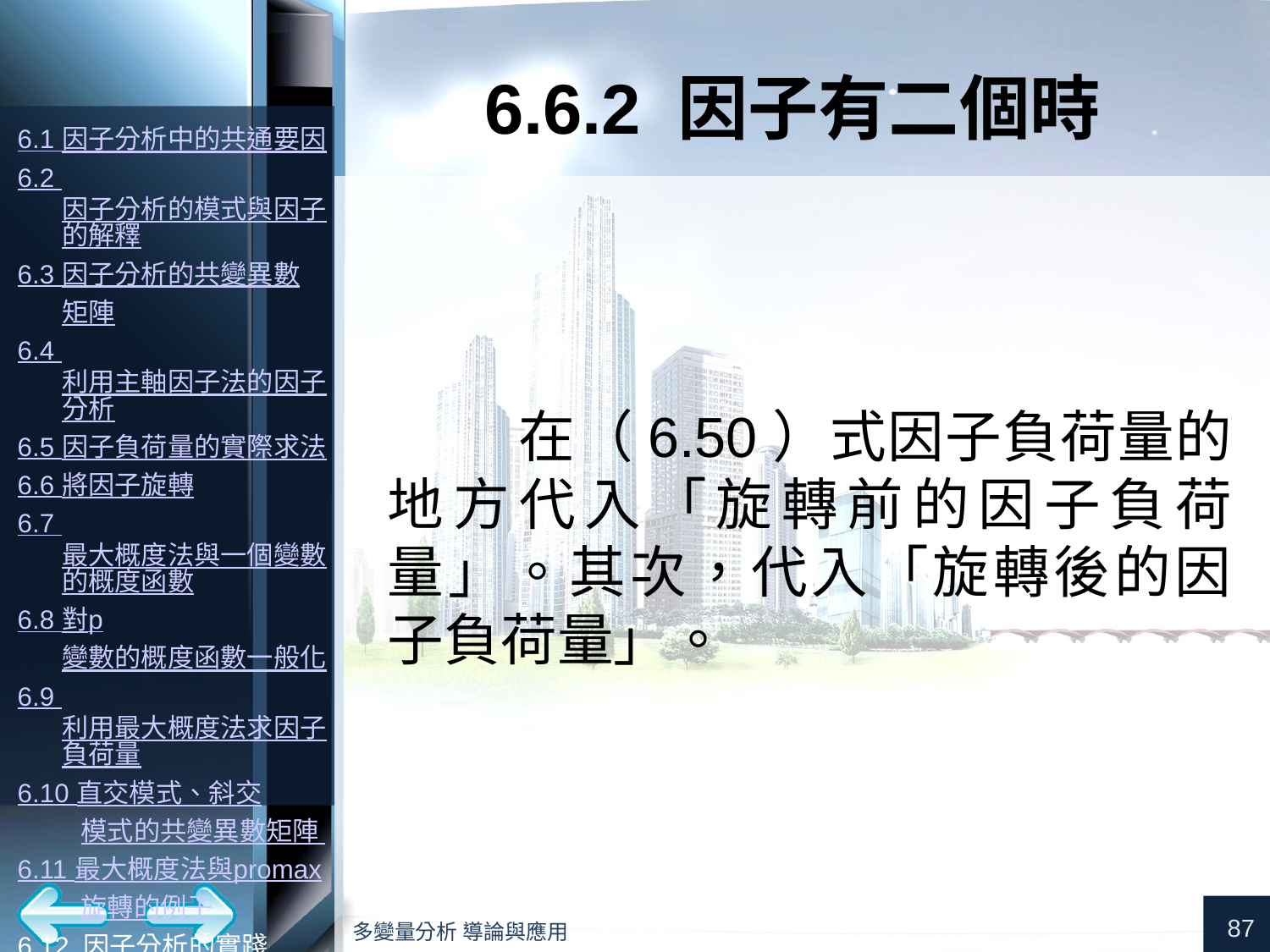

# 6.6.2 因子有二個時
在（6.50）式因子負荷量的地方代入「旋轉前的因子負荷量」。其次，代入「旋轉後的因子負荷量」。
87
多變量分析 導論與應用